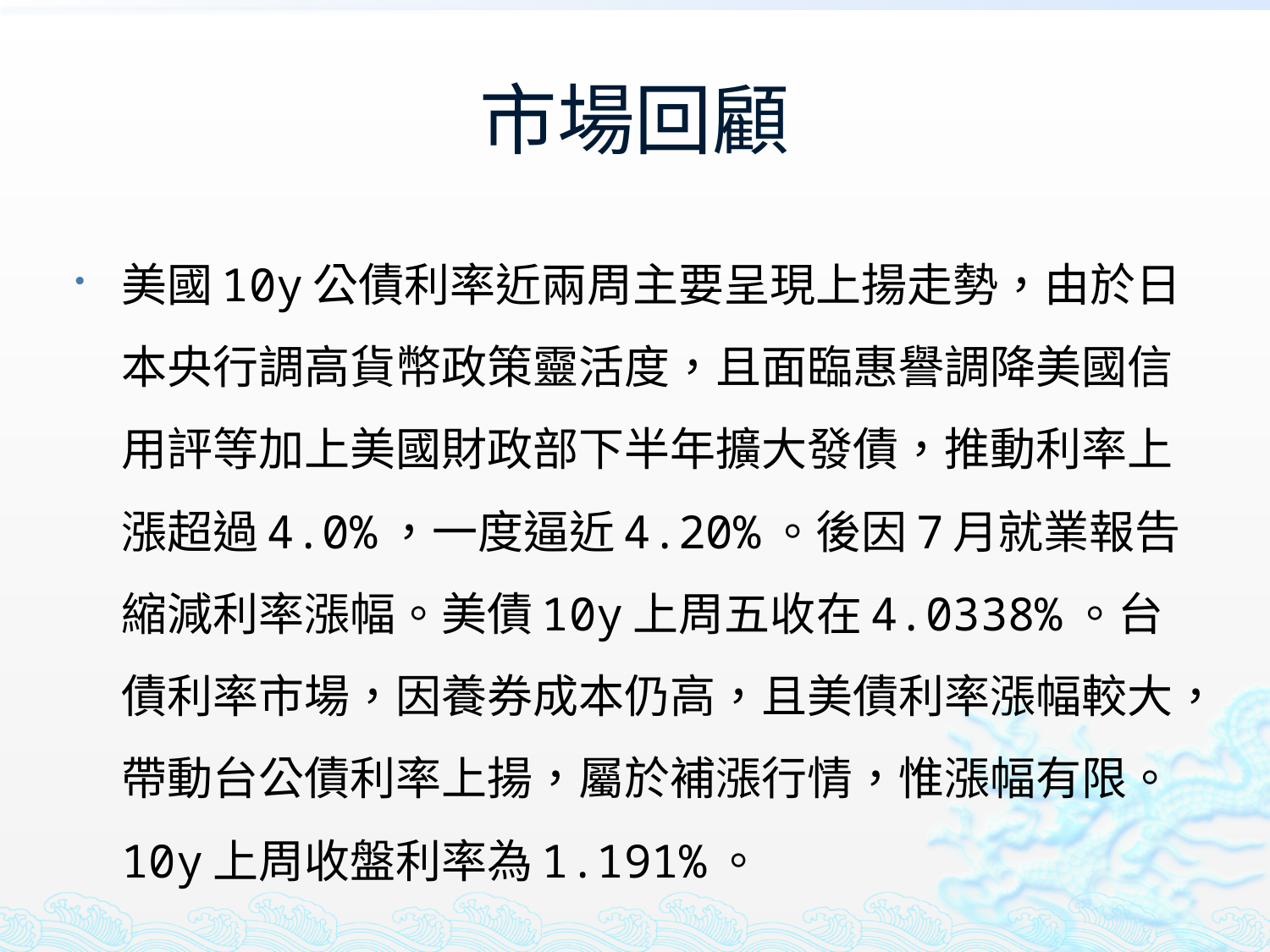

# 市場回顧
美國10y公債利率近兩周主要呈現上揚走勢，由於日本央行調高貨幣政策靈活度，且面臨惠譽調降美國信用評等加上美國財政部下半年擴大發債，推動利率上漲超過4.0%，一度逼近4.20%。後因7月就業報告縮減利率漲幅。美債10y上周五收在4.0338%。台債利率市場，因養券成本仍高，且美債利率漲幅較大，帶動台公債利率上揚，屬於補漲行情，惟漲幅有限。10y上周收盤利率為1.191%。